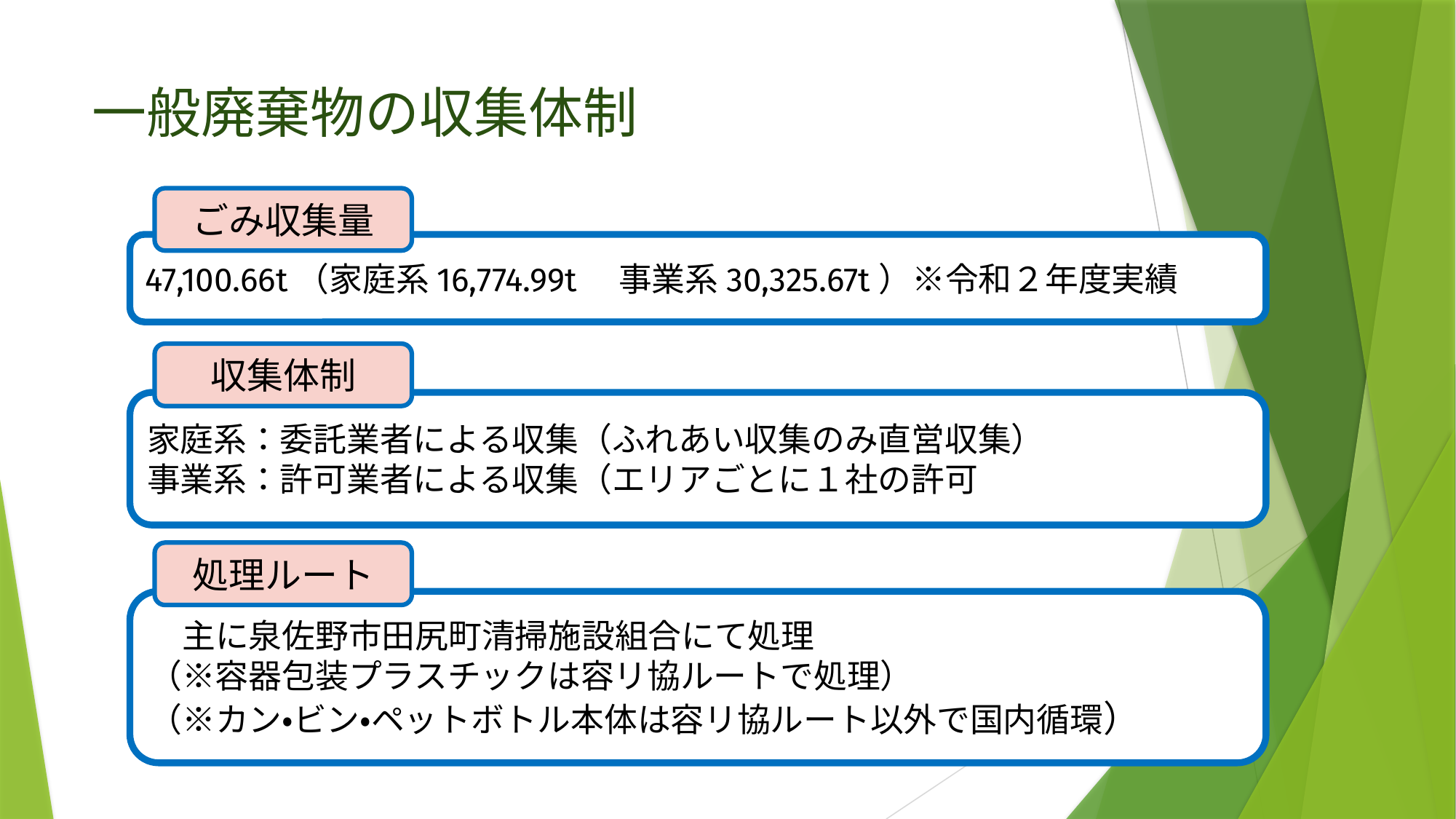

# 一般廃棄物の収集体制
ごみ収集量
47,100.66t（家庭系16,774.99t　事業系30,325.67t）※令和２年度実績
収集体制
家庭系：委託業者による収集（ふれあい収集のみ直営収集）
事業系：許可業者による収集（エリアごとに１社の許可
処理ルート
　主に泉佐野市田尻町清掃施設組合にて処理
（※容器包装プラスチックは容リ協ルートで処理）
（※カン・ビン・ペットボトル本体は容リ協ルート以外で国内循環）